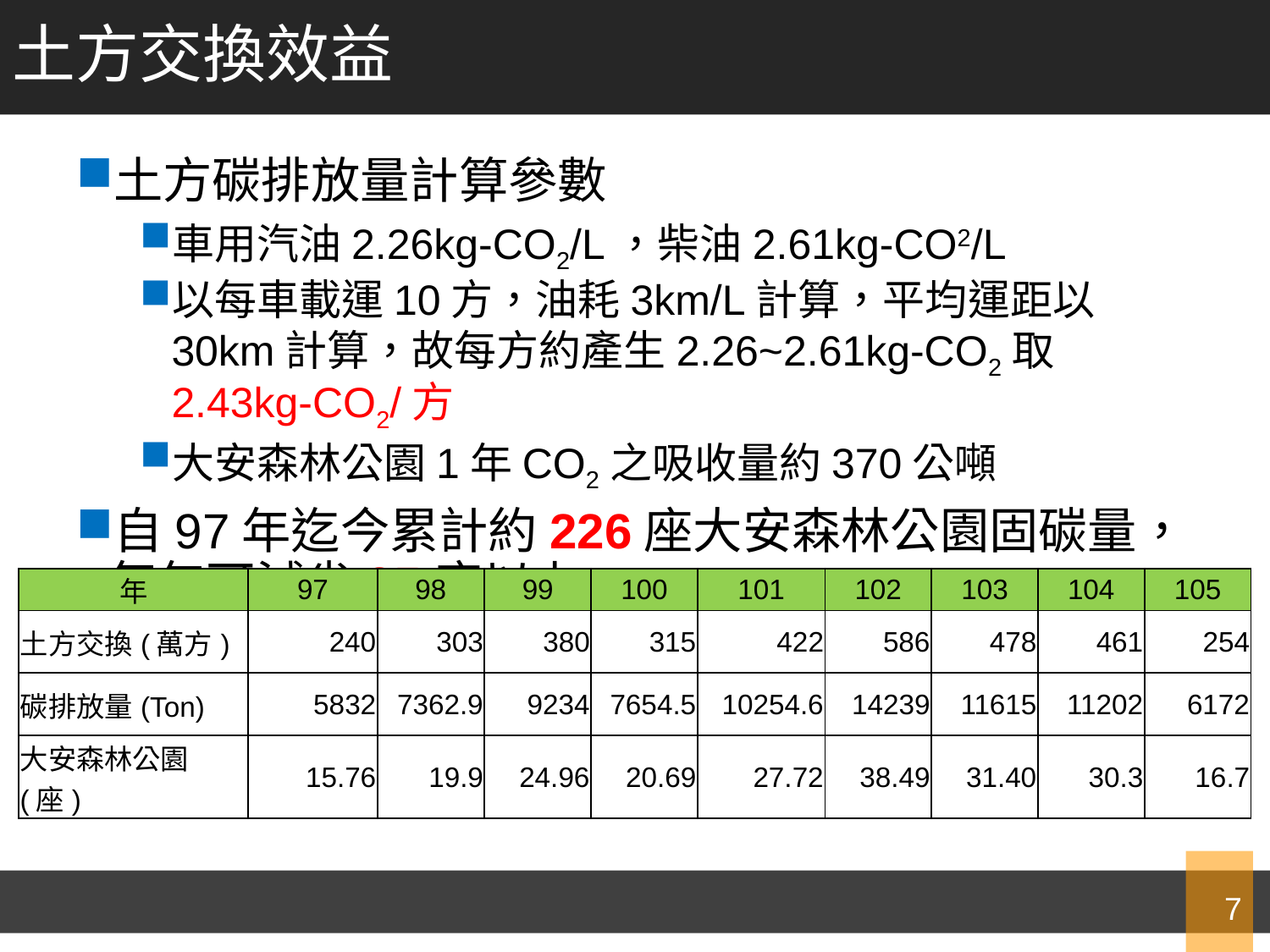

土方交換效益
土方碳排放量計算參數
車用汽油2.26kg-CO2/L，柴油2.61kg-CO2/L
以每車載運10方，油耗3km/L計算，平均運距以30km計算，故每方約產生2.26~2.61kg-CO2取2.43kg-CO2/方
大安森林公園1年CO2之吸收量約370公噸
自97年迄今累計約226座大安森林公園固碳量，每年可減省25座以上。
| 年 | 97 | 98 | 99 | 100 | 101 | 102 | 103 | 104 | 105 |
| --- | --- | --- | --- | --- | --- | --- | --- | --- | --- |
| 土方交換(萬方) | 240 | 303 | 380 | 315 | 422 | 586 | 478 | 461 | 254 |
| 碳排放量(Ton) | 5832 | 7362.9 | 9234 | 7654.5 | 10254.6 | 14239 | 11615 | 11202 | 6172 |
| 大安森林公園(座) | 15.76 | 19.9 | 24.96 | 20.69 | 27.72 | 38.49 | 31.40 | 30.3 | 16.7 |
7